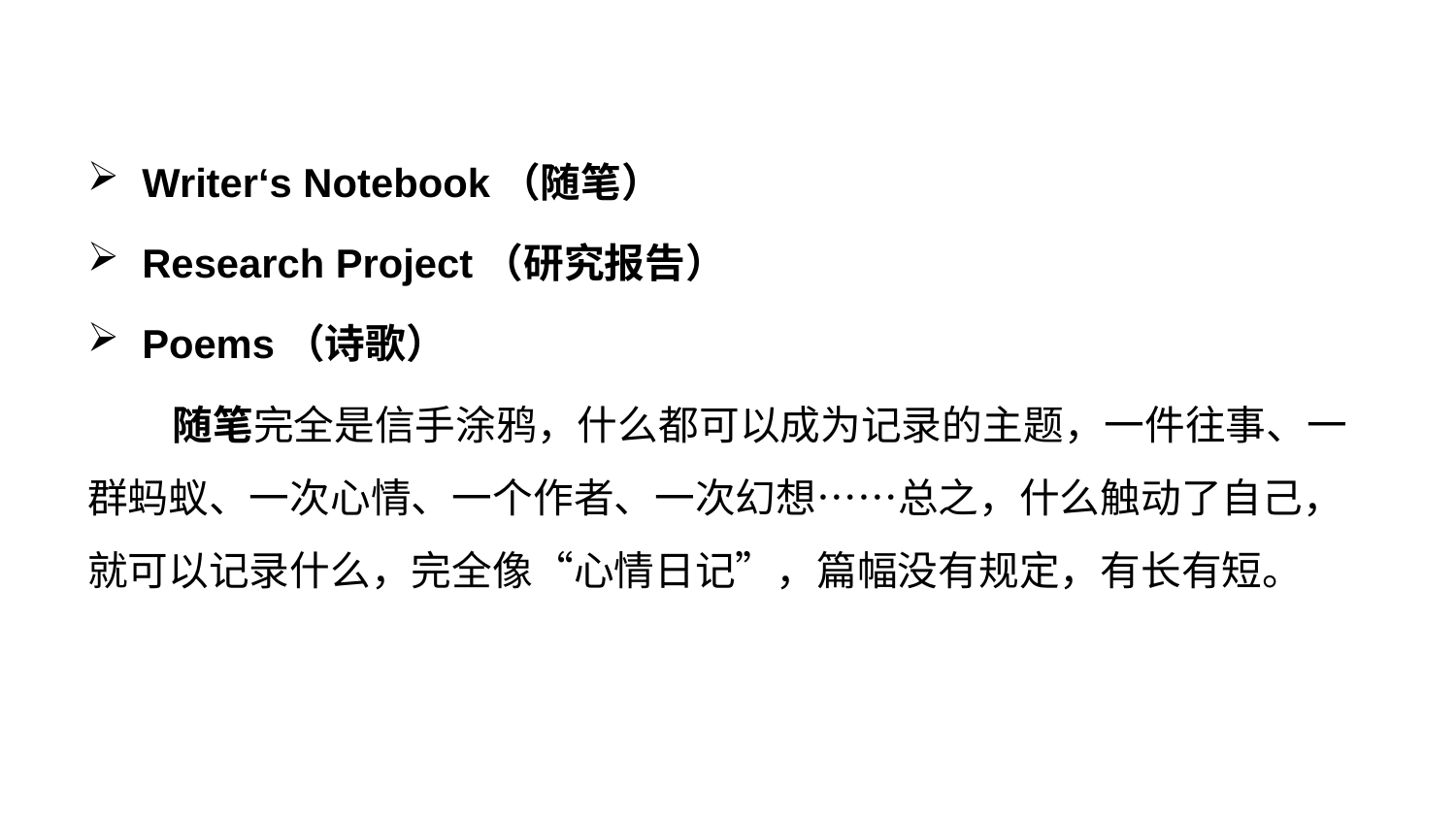

Writer‘s Notebook（随笔）
Research Project（研究报告）
Poems（诗歌）
随笔完全是信手涂鸦，什么都可以成为记录的主题，一件往事、一群蚂蚁、一次心情、一个作者、一次幻想……总之，什么触动了自己，就可以记录什么，完全像“心情日记”，篇幅没有规定，有长有短。